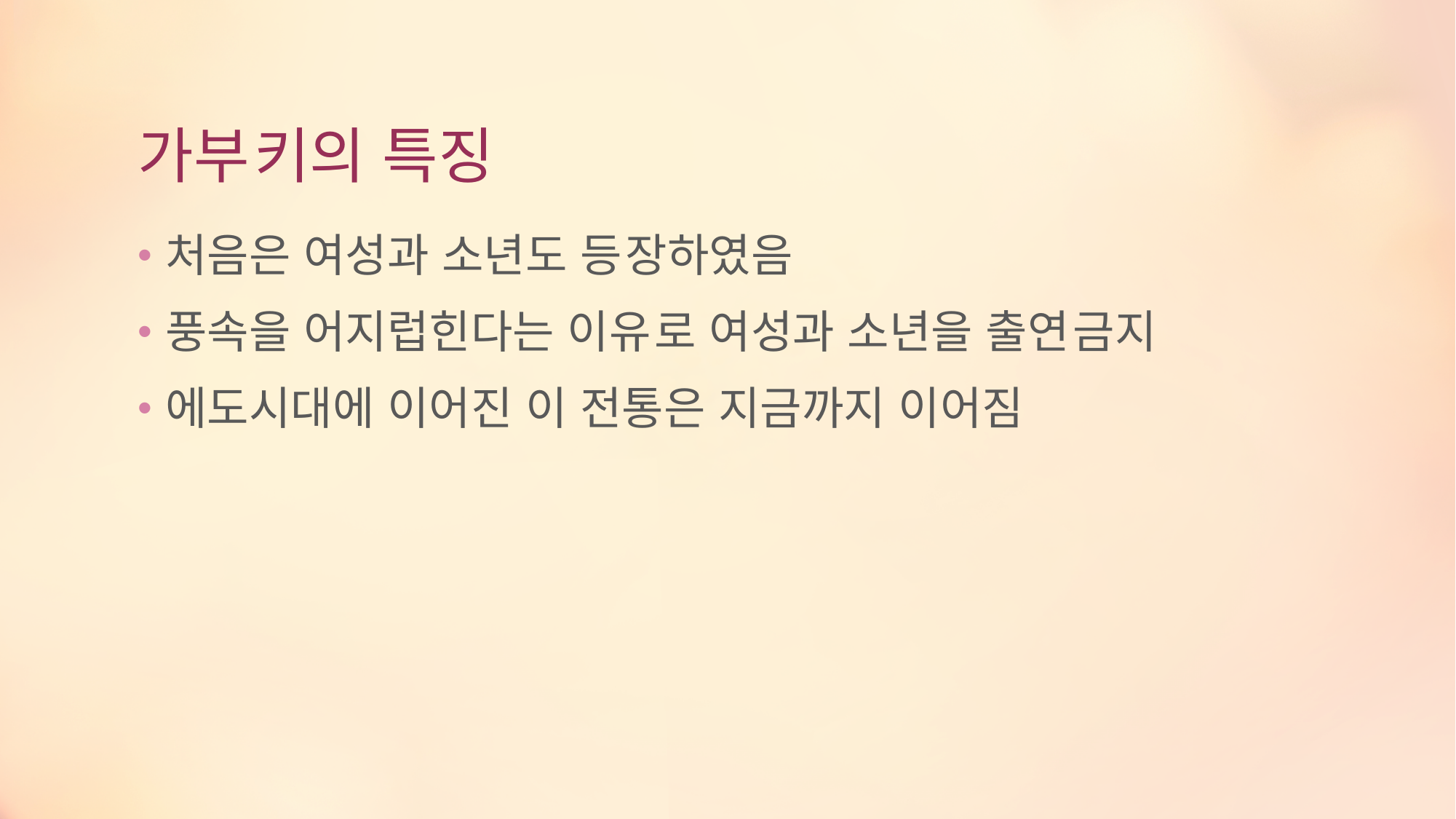

# 가부키의 특징
처음은 여성과 소년도 등장하였음
풍속을 어지럽힌다는 이유로 여성과 소년을 출연금지
에도시대에 이어진 이 전통은 지금까지 이어짐